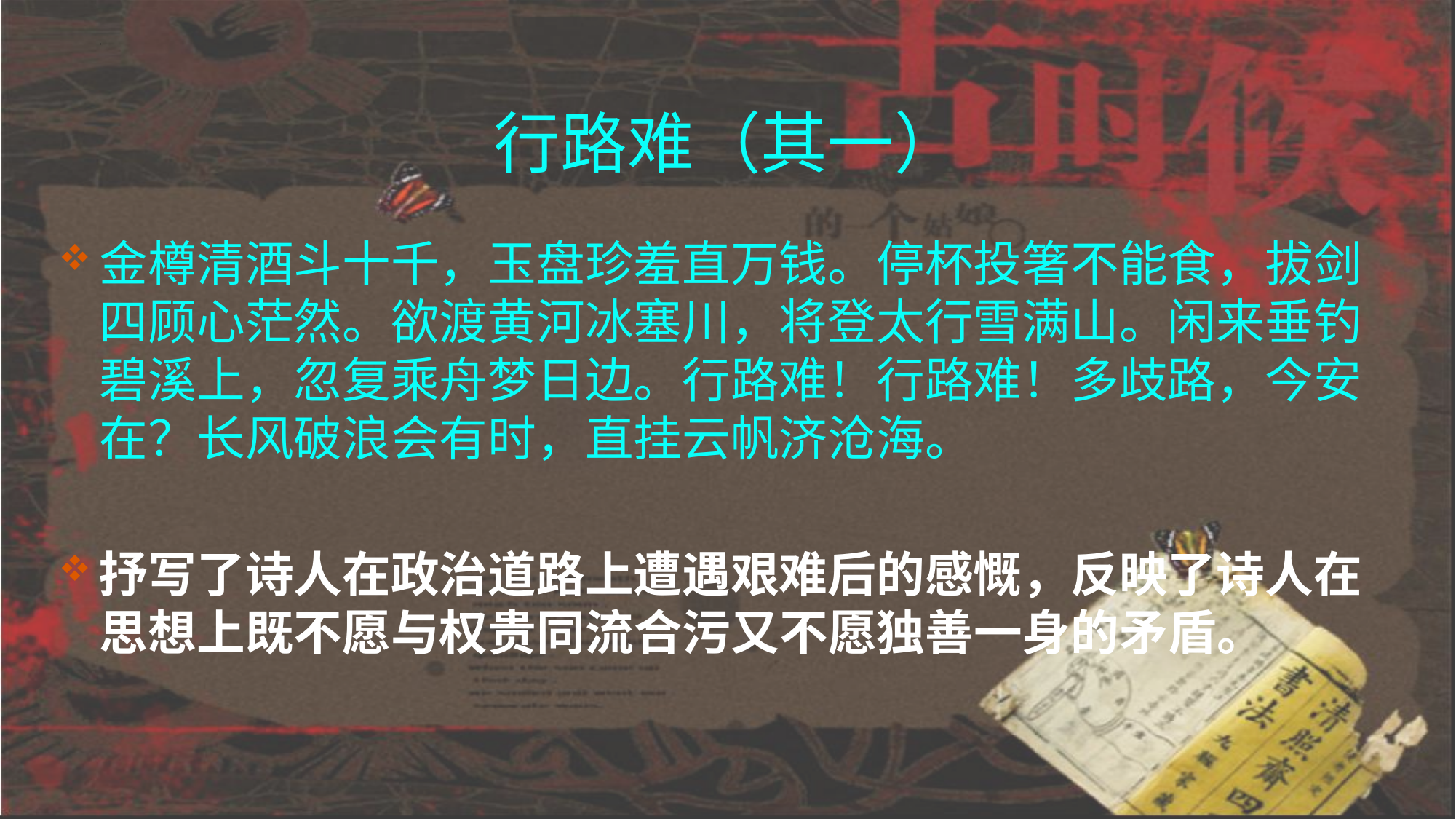

# 行路难（其一）
金樽清酒斗十千，玉盘珍羞直万钱。停杯投箸不能食，拔剑四顾心茫然。欲渡黄河冰塞川，将登太行雪满山。闲来垂钓碧溪上，忽复乘舟梦日边。行路难！行路难！多歧路，今安在？长风破浪会有时，直挂云帆济沧海。

抒写了诗人在政治道路上遭遇艰难后的感慨，反映了诗人在思想上既不愿与权贵同流合污又不愿独善一身的矛盾。